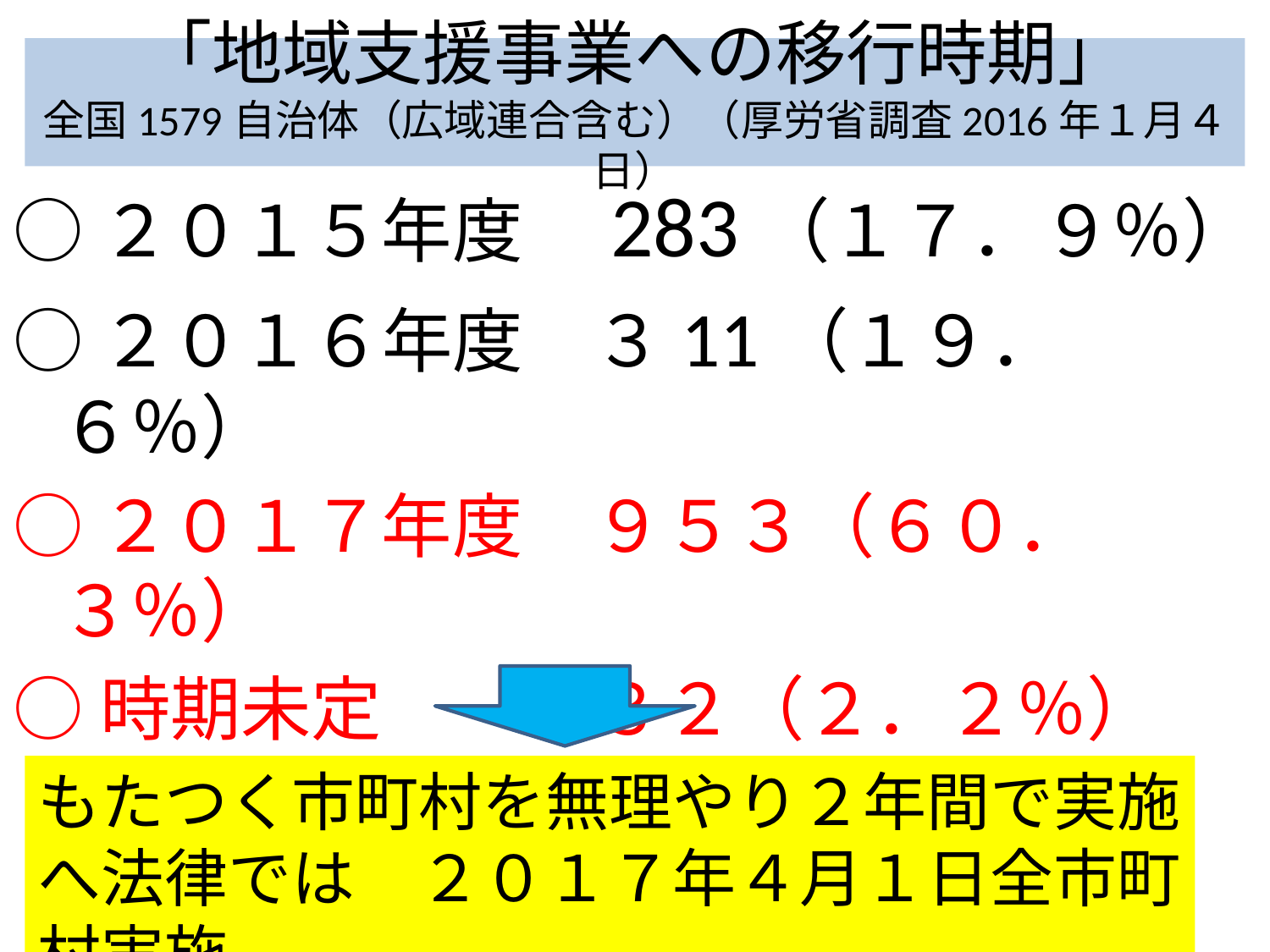

# 「地域支援事業への移行時期」 全国1579自治体（広域連合含む）（厚労省調査2016年１月４日）
○２０１５年度　283（１７．９％）
○２０１６年度　３11（１９．６％）
○２０１７年度　９５３（６０．３％）
○時期未定　　　３２（２．２％）

もたつく市町村を無理やり２年間で実施へ法律では　２０１７年４月１日全市町村実施